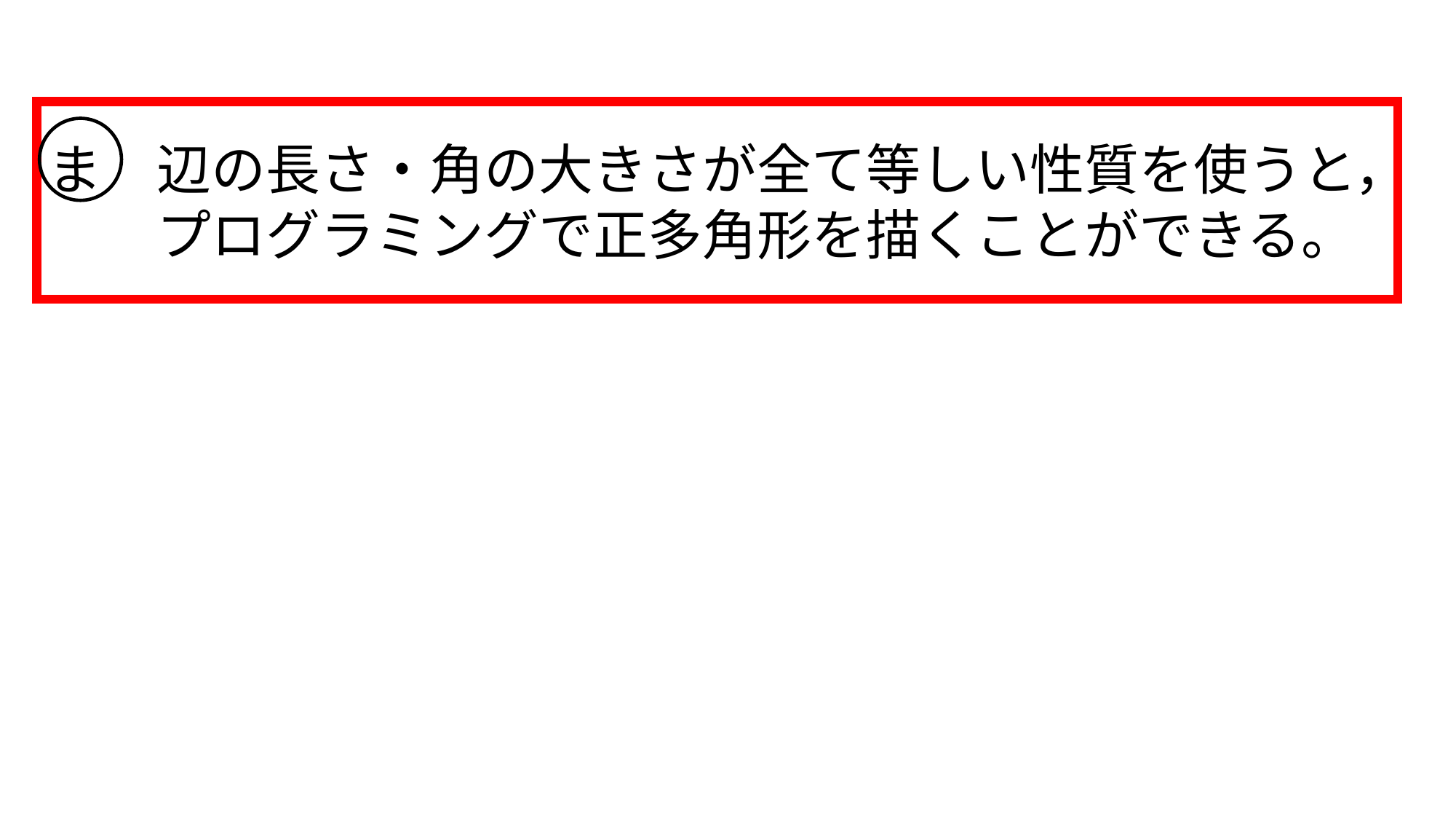

ま　辺の長さ・角の大きさが全て等しい性質を使うと，
　　プログラミングで正多角形を描くことができる。